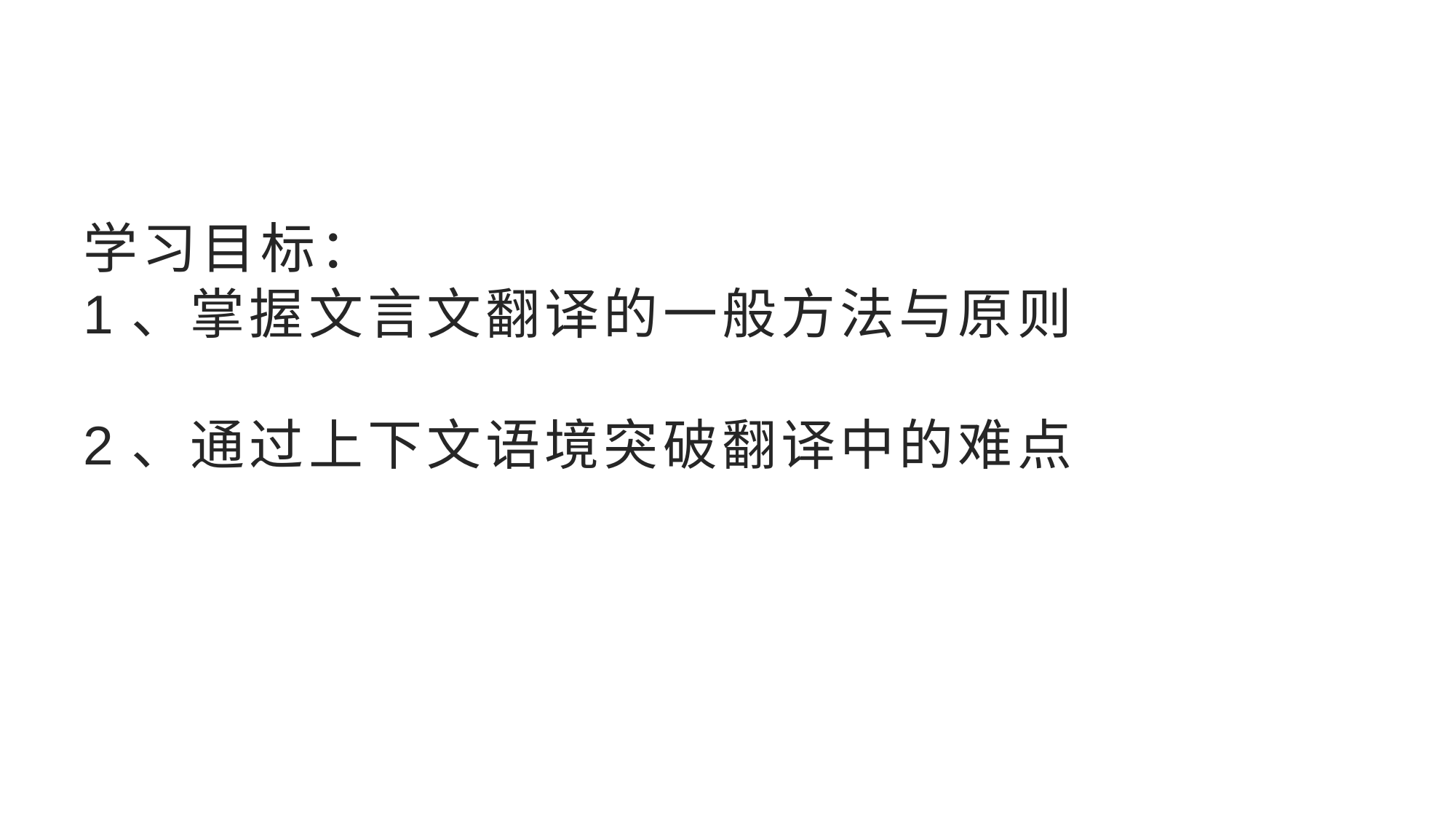

# 学习目标： 1、掌握文言文翻译的一般方法与原则 2、通过上下文语境突破翻译中的难点